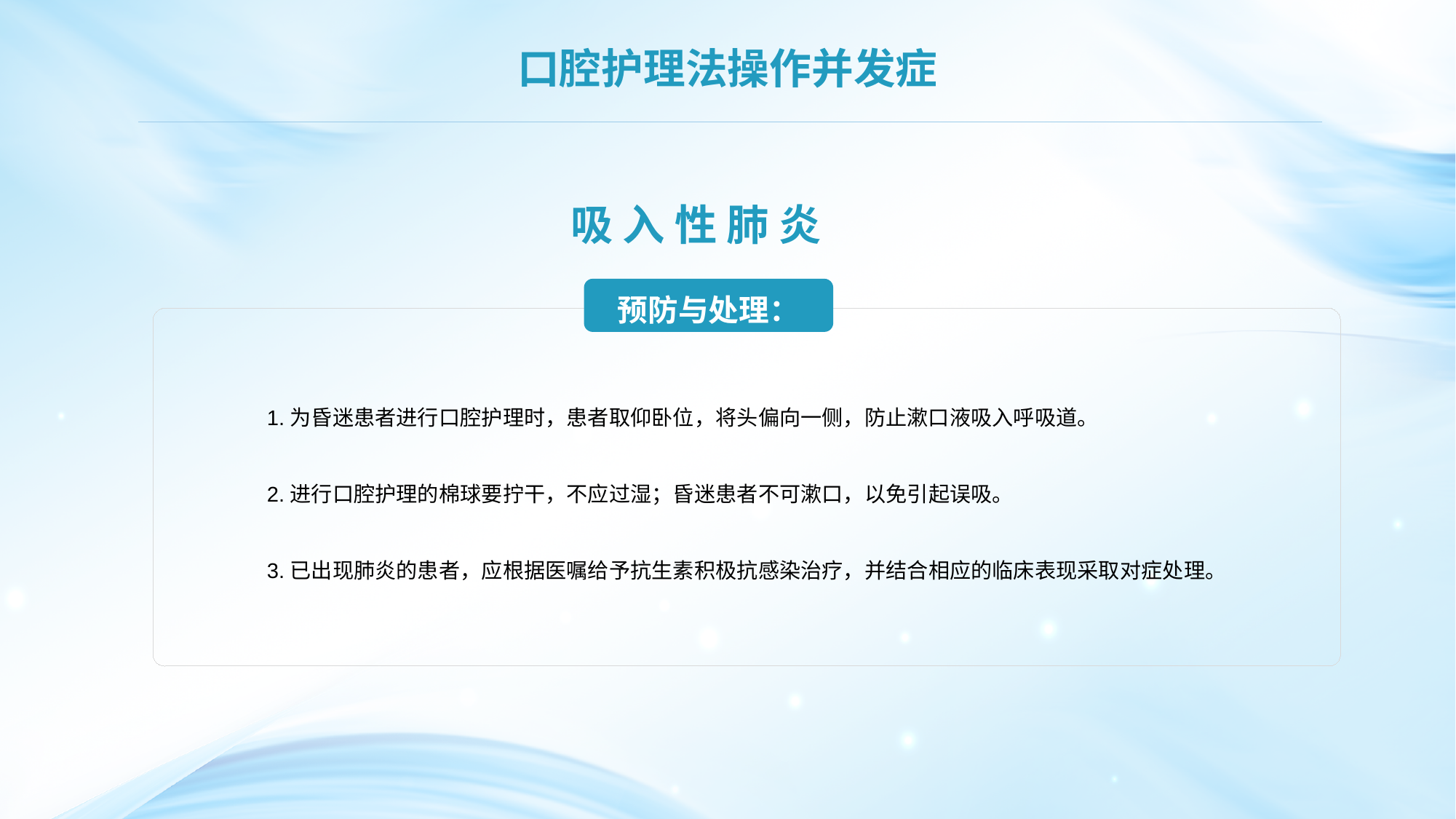

口腔护理法操作并发症
吸 入 性 肺 炎
预防与处理：
1.为昏迷患者进行口腔护理时，患者取仰卧位，将头偏向一侧，防止漱口液吸入呼吸道。

2.进行口腔护理的棉球要拧干，不应过湿；昏迷患者不可漱口，以免引起误吸。

3.已出现肺炎的患者，应根据医嘱给予抗生素积极抗感染治疗，并结合相应的临床表现采取对症处理。